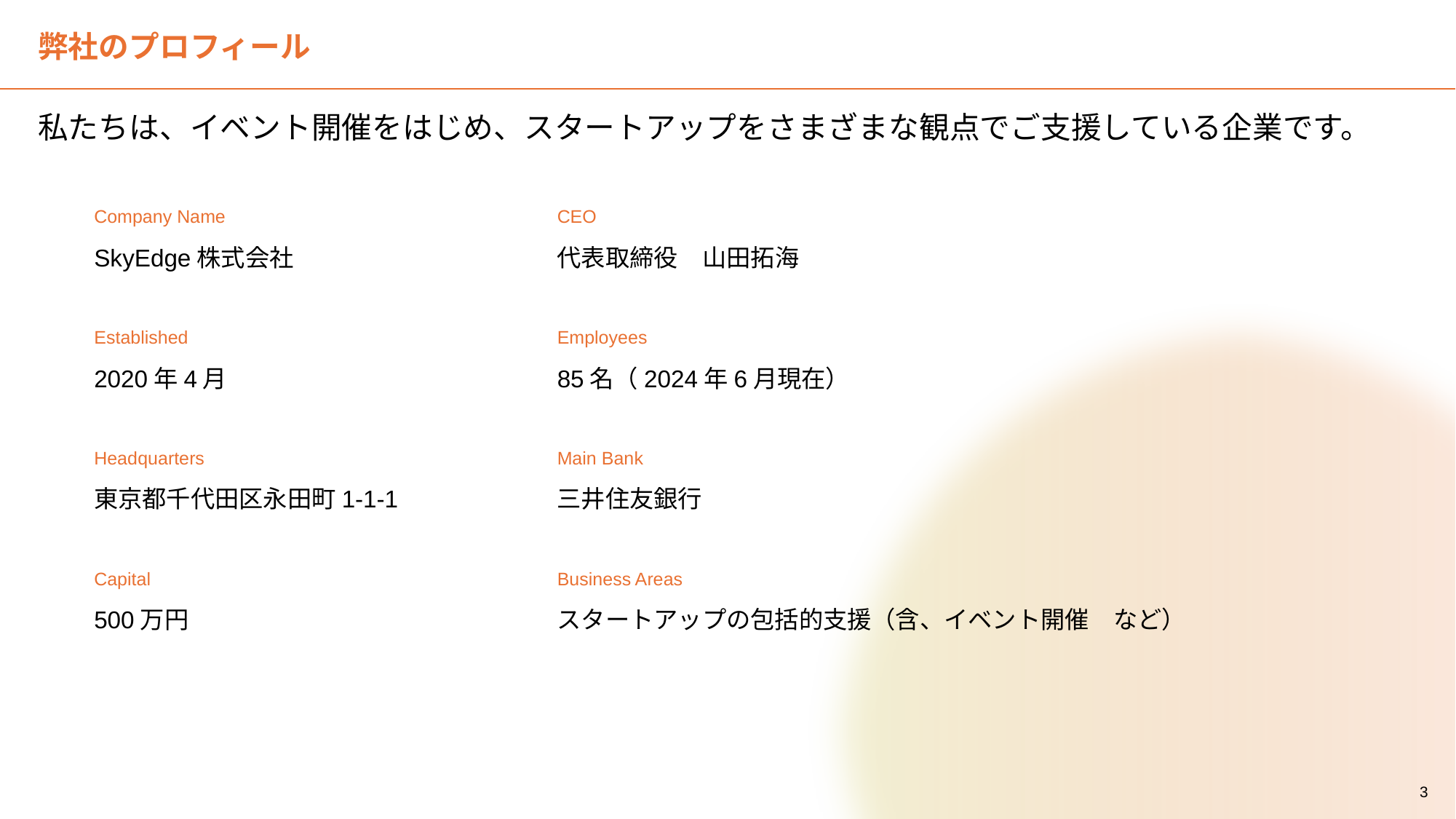

弊社のプロフィール
私たちは、イベント開催をはじめ、スタートアップをさまざまな観点でご支援している企業です。
Company Name
SkyEdge株式会社
CEO
代表取締役　山田拓海

Established
2020年4月
Employees
85名（2024年6月現在）
Headquarters
東京都千代田区永田町1-1-1
Main Bank
三井住友銀行
Capital
500万円
Business Areas
スタートアップの包括的支援（含、イベント開催　など）
3